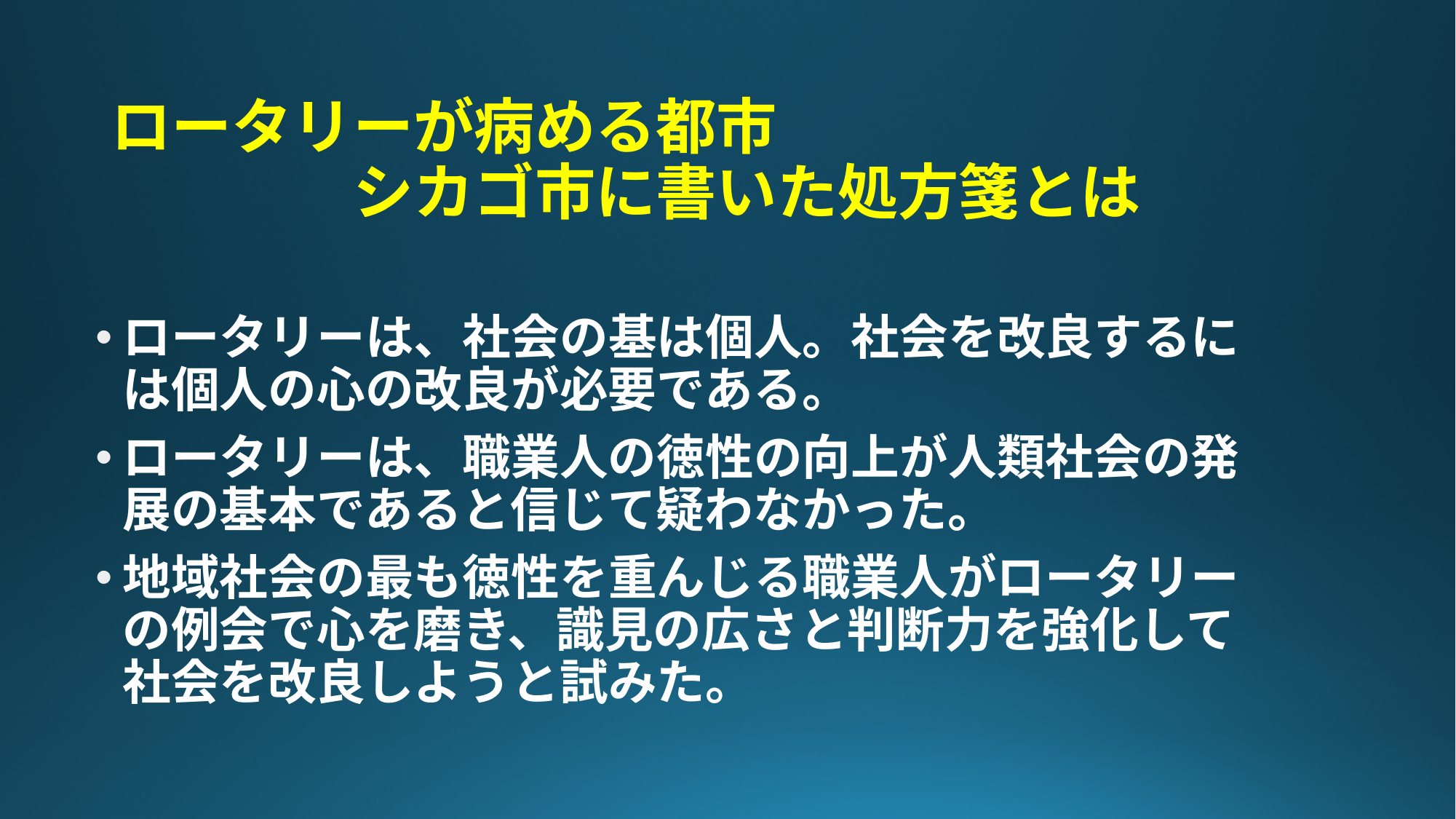

# ロータリーが病める都市 　　　　シカゴ市に書いた処方箋とは
ロータリーは、社会の基は個人。社会を改良するには個人の心の改良が必要である。
ロータリーは、職業人の徳性の向上が人類社会の発展の基本であると信じて疑わなかった。
地域社会の最も徳性を重んじる職業人がロータリーの例会で心を磨き、識見の広さと判断力を強化して社会を改良しようと試みた。